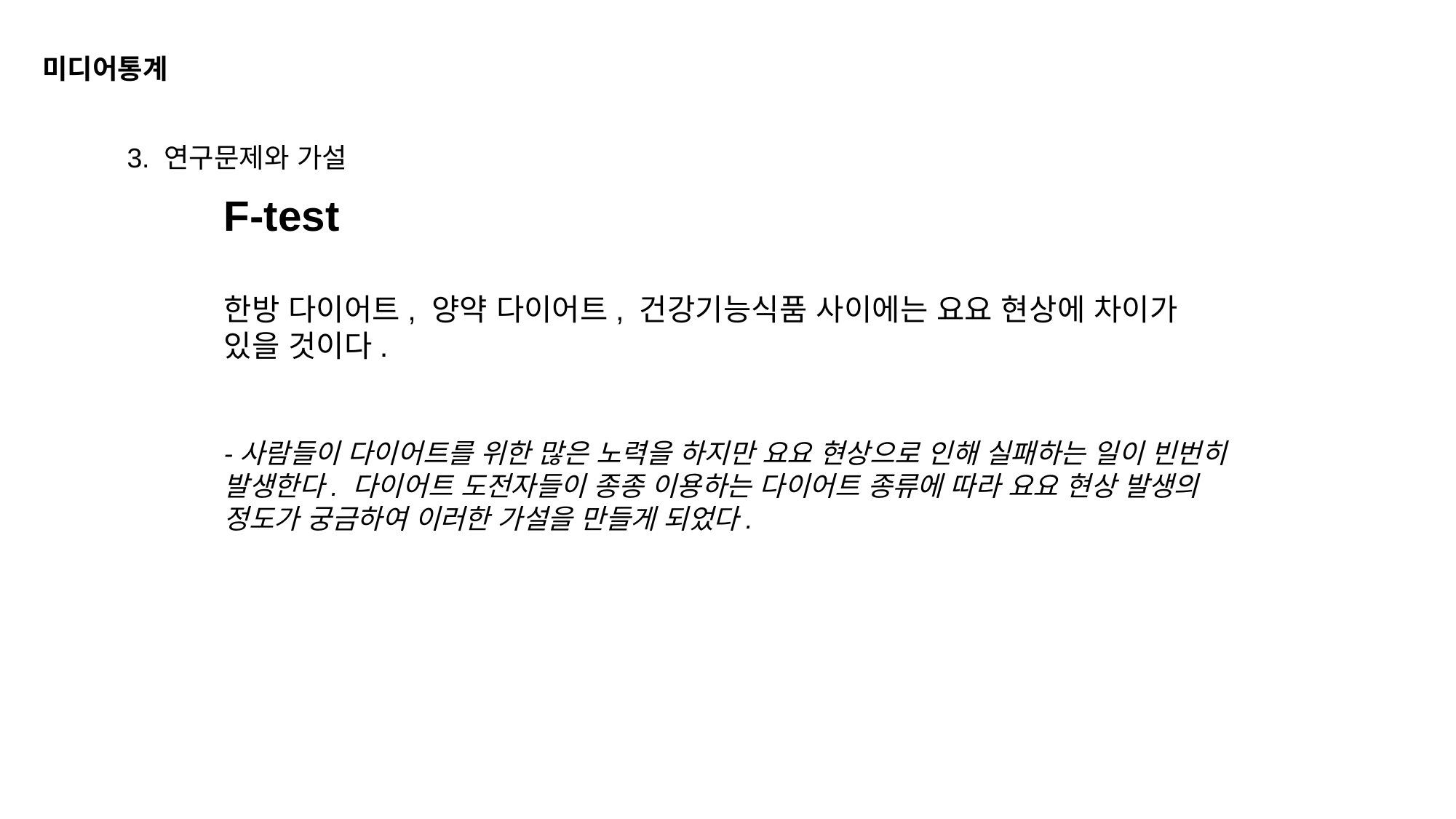

미디어통계
3. 연구문제와 가설
F-test

한방 다이어트, 양약 다이어트, 건강기능식품 사이에는 요요 현상에 차이가 있을 것이다.

-사람들이 다이어트를 위한 많은 노력을 하지만 요요 현상으로 인해 실패하는 일이 빈번히 발생한다. 다이어트 도전자들이 종종 이용하는 다이어트 종류에 따라 요요 현상 발생의 정도가 궁금하여 이러한 가설을 만들게 되었다.